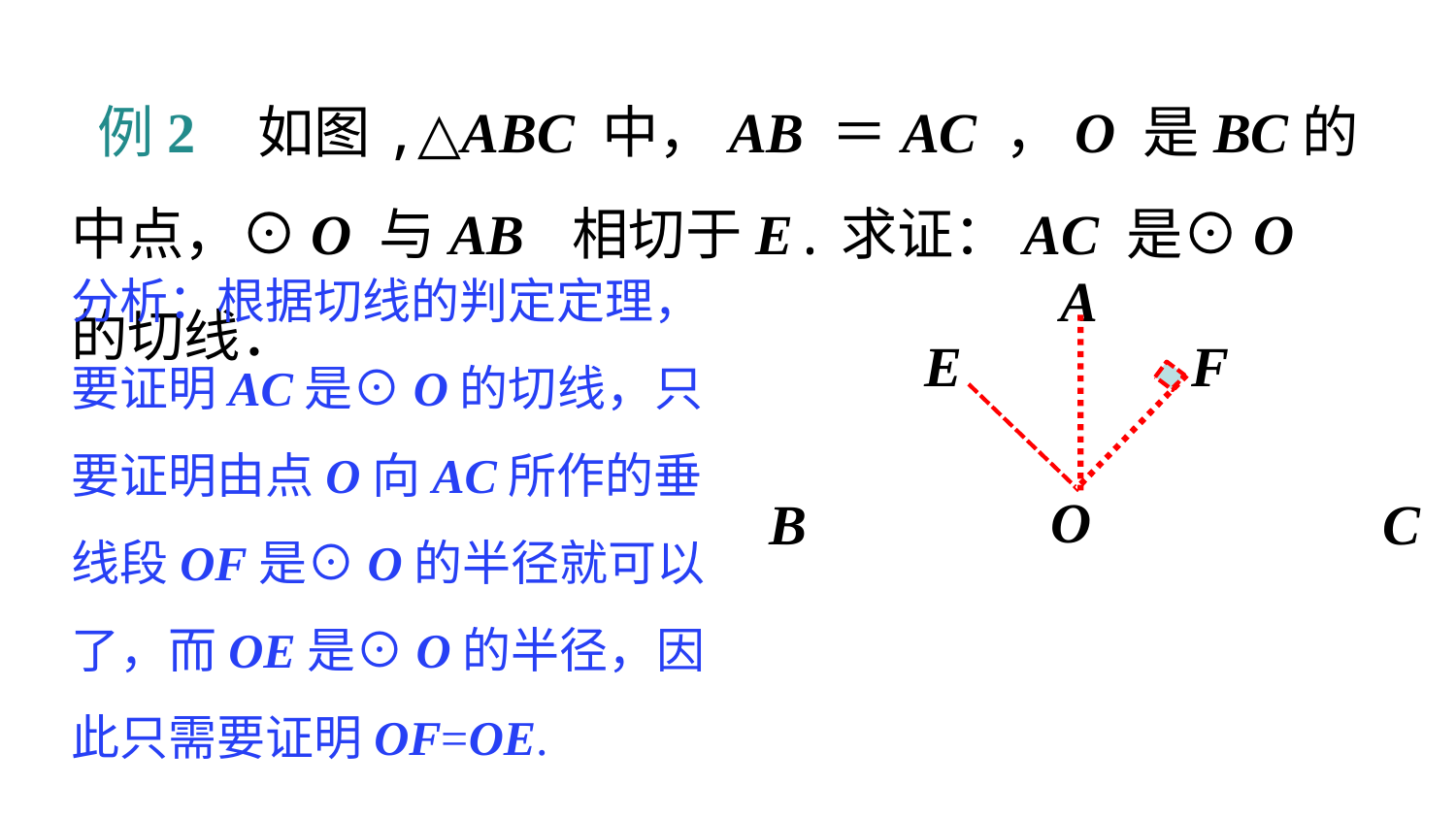

例2  如图,△ABC 中，AB ＝AC ，O 是BC的中点，⊙O 与AB 相切于E.求证：AC 是⊙O 的切线．
分析：根据切线的判定定理，要证明AC是⊙O的切线，只要证明由点O向AC所作的垂线段OF是⊙O的半径就可以了，而OE是⊙O的半径，因此只需要证明OF=OE.
A

E
F

O

B
C